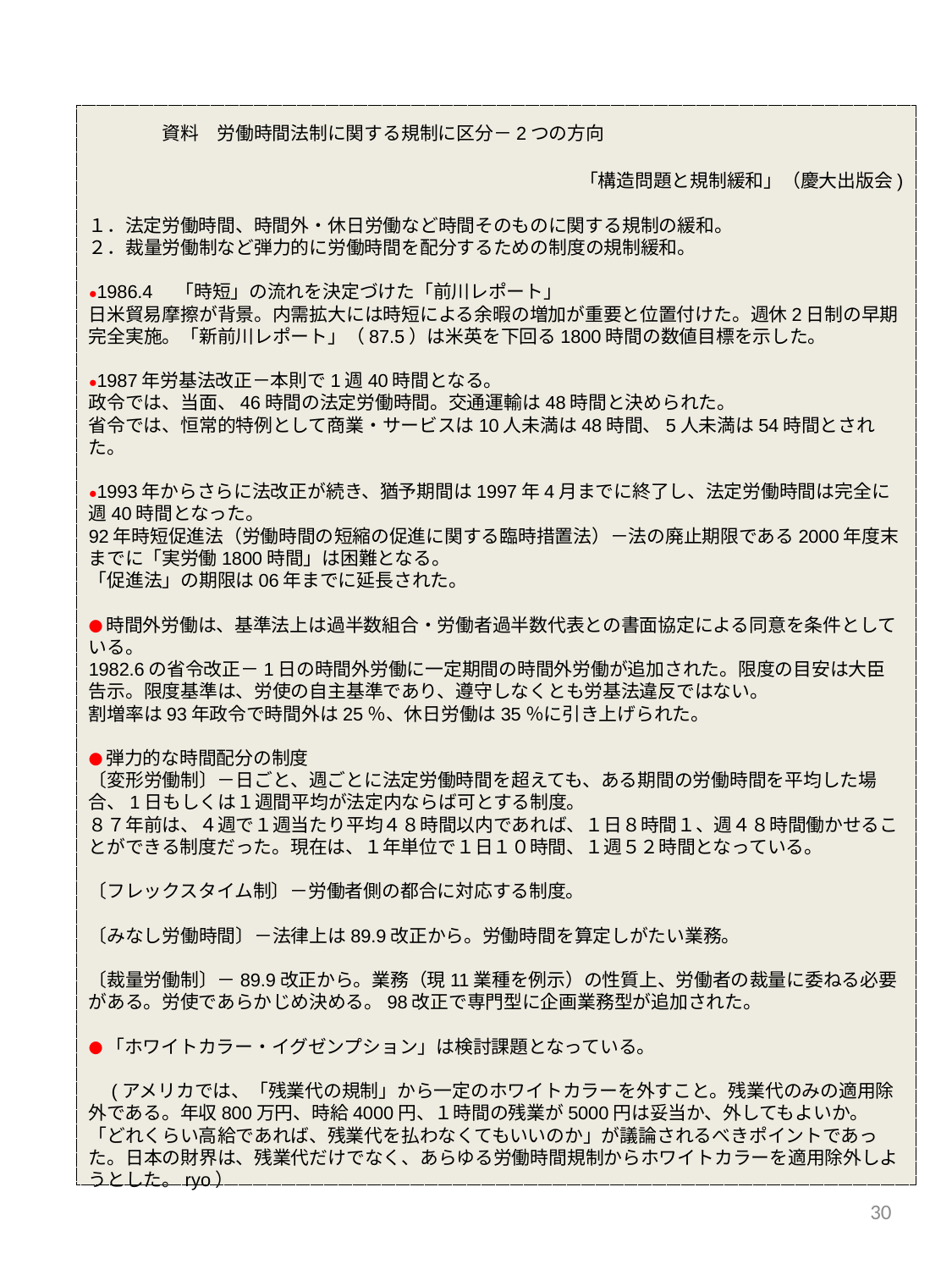

#

　　　　資料　労働時間法制に関する規制に区分－2つの方向

「構造問題と規制緩和」（慶大出版会)

１．法定労働時間、時間外・休日労働など時間そのものに関する規制の緩和。
２．裁量労働制など弾力的に労働時間を配分するための制度の規制緩和。

●1986.4　「時短」の流れを決定づけた「前川レポート」
日米貿易摩擦が背景。内需拡大には時短による余暇の増加が重要と位置付けた。週休2日制の早期完全実施。「新前川レポート」（87.5）は米英を下回る1800時間の数値目標を示した。

●1987年労基法改正－本則で1週40時間となる。
政令では、当面、46時間の法定労働時間。交通運輸は48時間と決められた。
省令では、恒常的特例として商業・サービスは10人未満は48時間、5人未満は54時間とされた。

●1993年からさらに法改正が続き、猶予期間は1997年4月までに終了し、法定労働時間は完全に週40時間となった。
92年時短促進法（労働時間の短縮の促進に関する臨時措置法）－法の廃止期限である2000年度末までに「実労働1800時間」は困難となる。
「促進法」の期限は06年までに延長された。

●時間外労働は、基準法上は過半数組合・労働者過半数代表との書面協定による同意を条件としている。
1982.6の省令改正－1日の時間外労働に一定期間の時間外労働が追加された。限度の目安は大臣告示。限度基準は、労使の自主基準であり、遵守しなくとも労基法違反ではない。
割増率は93年政令で時間外は25％、休日労働は35％に引き上げられた。

●弾力的な時間配分の制度
〔変形労働制〕－日ごと、週ごとに法定労働時間を超えても、ある期間の労働時間を平均した場合、1日もしくは１週間平均が法定内ならば可とする制度。
８７年前は、４週で１週当たり平均４８時間以内であれば、１日８時間１、週４８時間働かせることができる制度だった。現在は、１年単位で１日１０時間、１週５２時間となっている。

〔フレックスタイム制〕－労働者側の都合に対応する制度。

〔みなし労働時間〕－法律上は89.9改正から。労働時間を算定しがたい業務。

〔裁量労働制〕－89.9改正から。業務（現11業種を例示）の性質上、労働者の裁量に委ねる必要がある。労使であらかじめ決める。98改正で専門型に企画業務型が追加された。

●「ホワイトカラー・イグゼンプション」は検討課題となっている。

　(アメリカでは、「残業代の規制」から一定のホワイトカラーを外すこと。残業代のみの適用除外である。年収800万円、時給4000円、１時間の残業が5000円は妥当か、外してもよいか。「どれくらい高給であれば、残業代を払わなくてもいいのか」が議論されるべきポイントであった。日本の財界は、残業代だけでなく、あらゆる労働時間規制からホワイトカラーを適用除外しようとした。ryo）

30